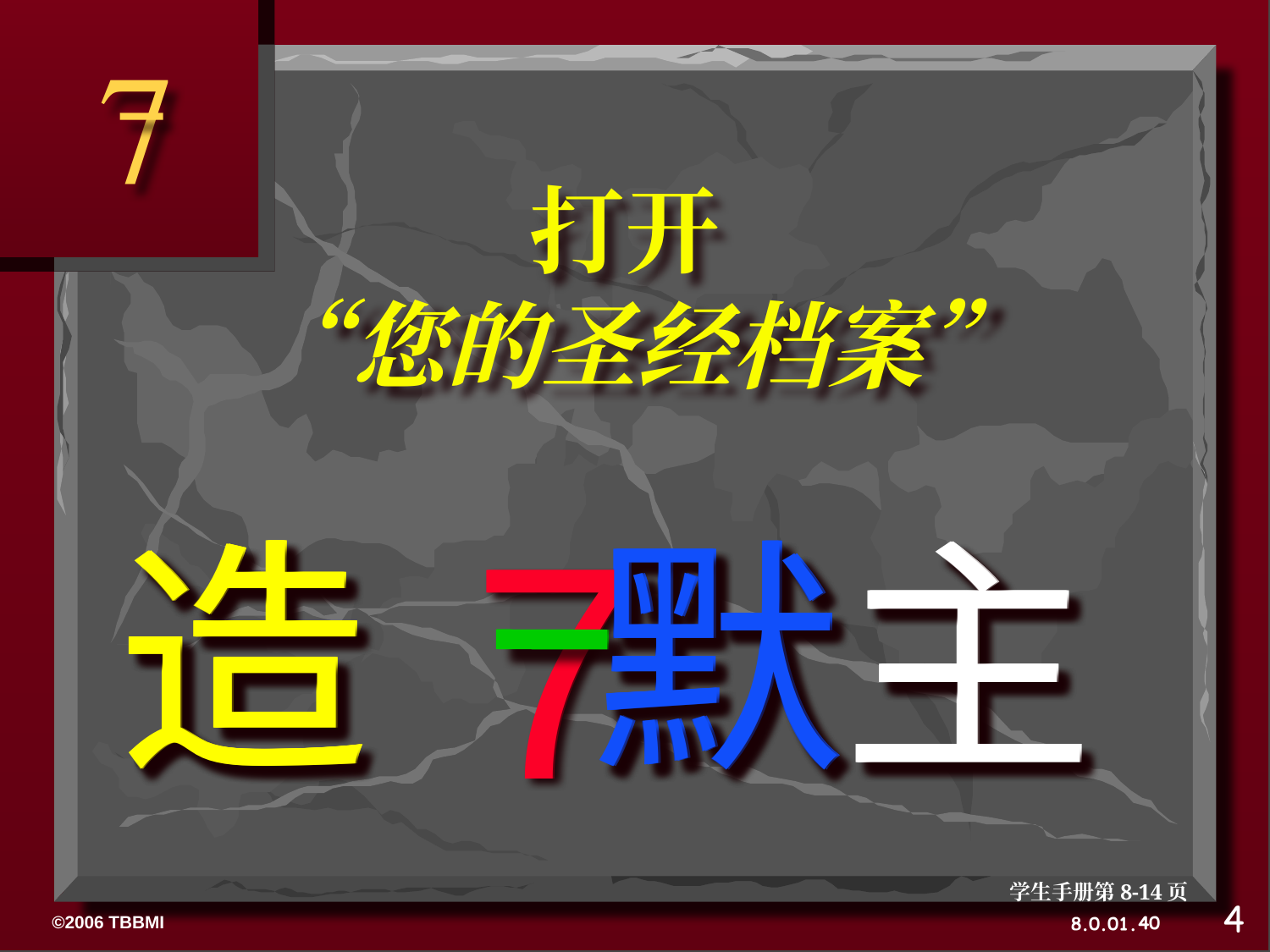

7

# 打开 “您的圣经档案”
造    默主
造    默主
造    默主
造    默主
7

7

学生手册第8-14页
4

40